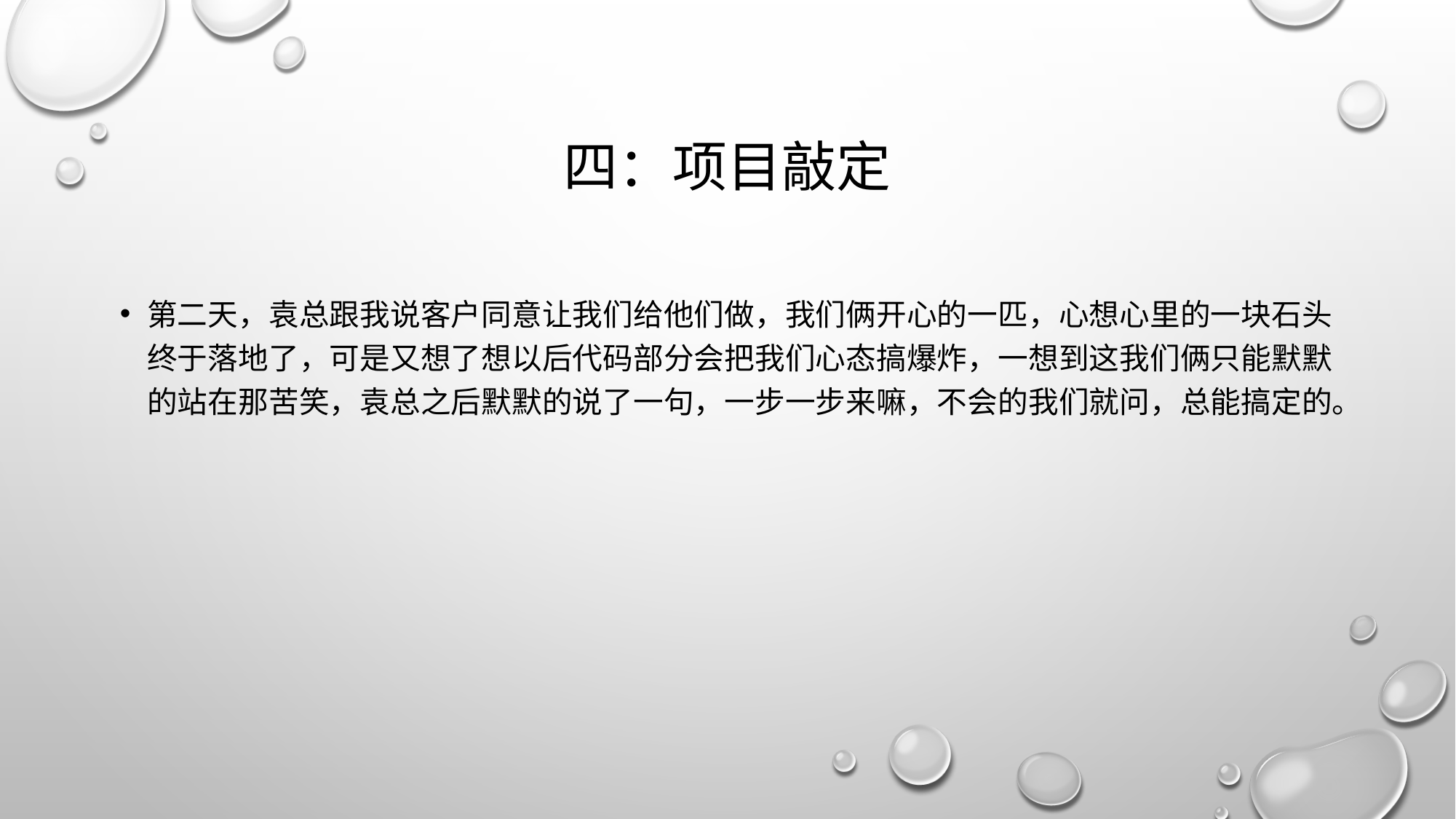

# 四：项目敲定
第二天，袁总跟我说客户同意让我们给他们做，我们俩开心的一匹，心想心里的一块石头终于落地了，可是又想了想以后代码部分会把我们心态搞爆炸，一想到这我们俩只能默默的站在那苦笑，袁总之后默默的说了一句，一步一步来嘛，不会的我们就问，总能搞定的。